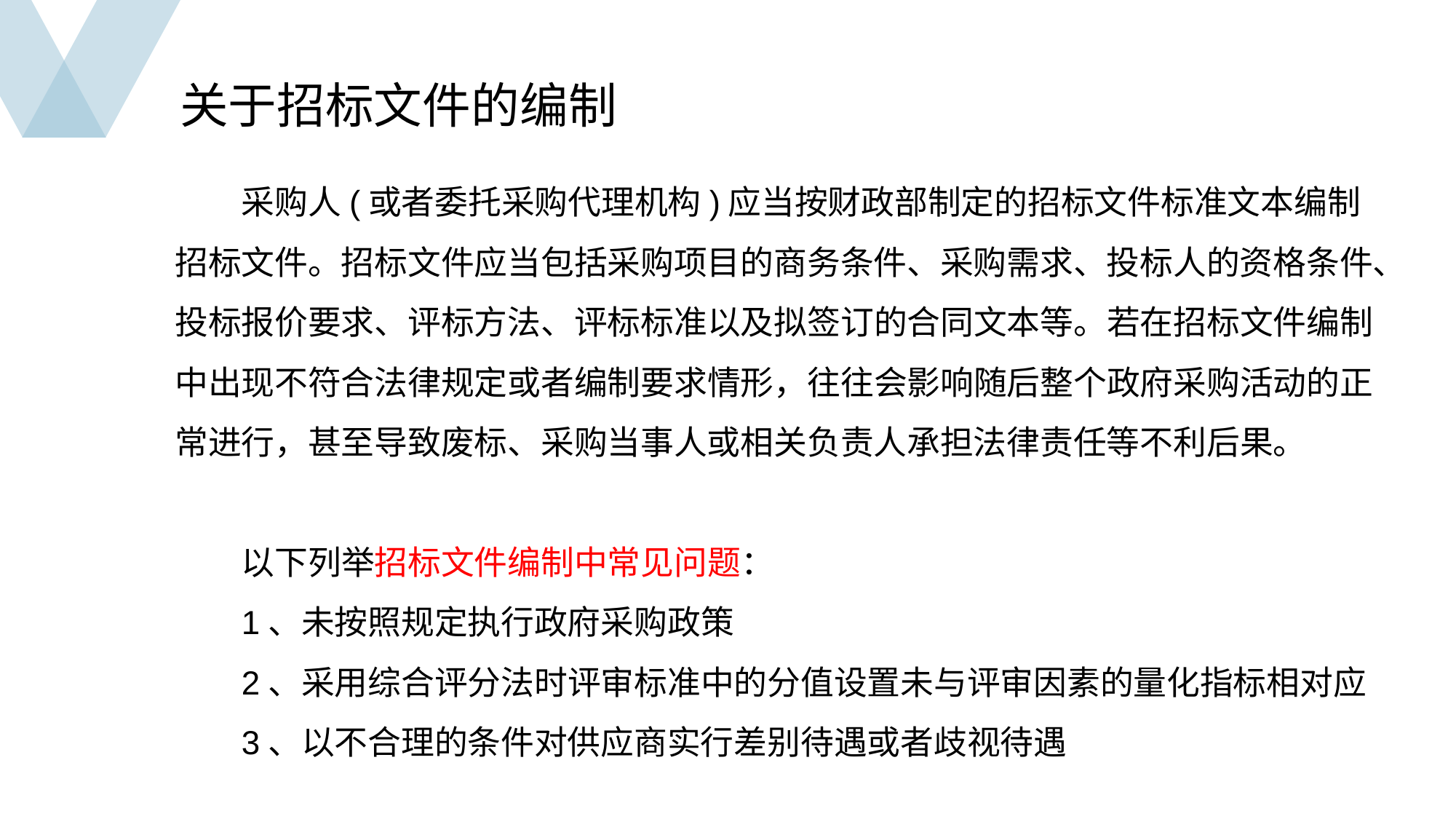

关于招标文件的编制
采购人(或者委托采购代理机构)应当按财政部制定的招标文件标准文本编制招标文件。招标文件应当包括采购项目的商务条件、采购需求、投标人的资格条件、投标报价要求、评标方法、评标标准以及拟签订的合同文本等。若在招标文件编制中出现不符合法律规定或者编制要求情形，往往会影响随后整个政府采购活动的正常进行，甚至导致废标、采购当事人或相关负责人承担法律责任等不利后果。

以下列举招标文件编制中常见问题：
1、未按照规定执行政府采购政策
2、采用综合评分法时评审标准中的分值设置未与评审因素的量化指标相对应
3、以不合理的条件对供应商实行差别待遇或者歧视待遇